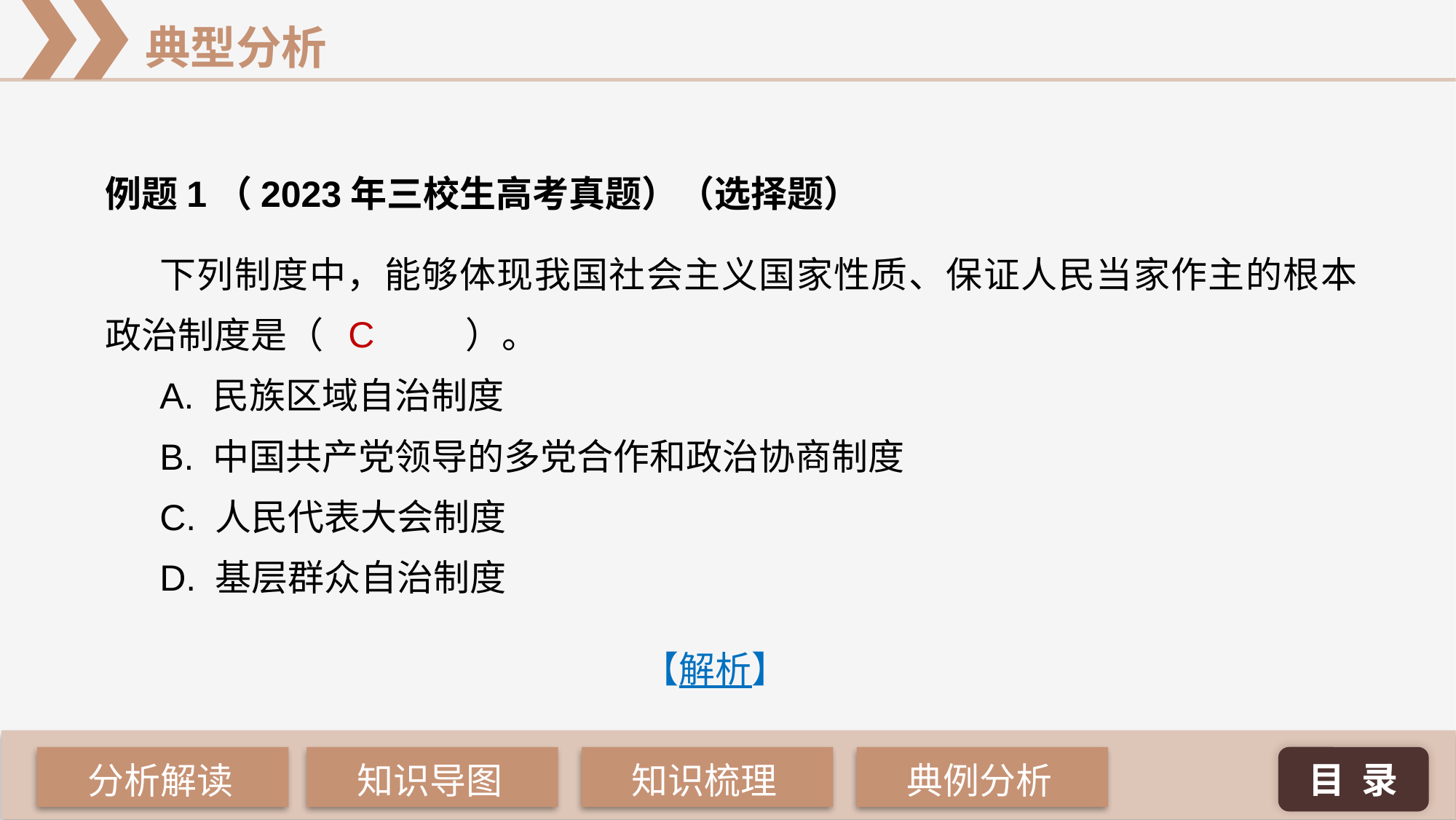

例题1（2023年三校生高考真题）（选择题）
下列制度中，能够体现我国社会主义国家性质、保证人民当家作主的根本政治制度是（ 	    ）。
A. 民族区域自治制度
B. 中国共产党领导的多党合作和政治协商制度
C. 人民代表大会制度
D. 基层群众自治制度
C
【解析】